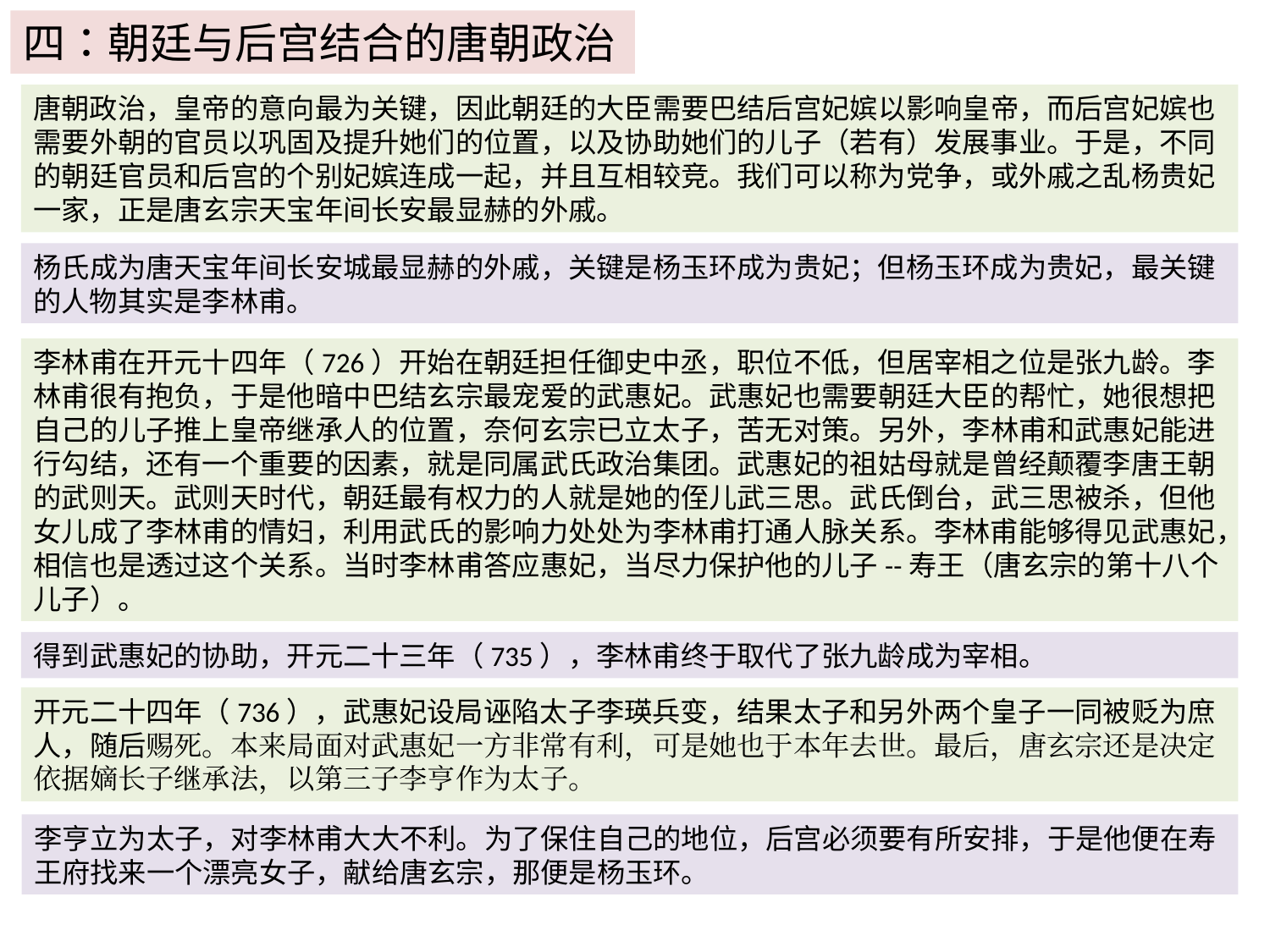

四：朝廷与后宫结合的唐朝政治
唐朝政治，皇帝的意向最为关键，因此朝廷的大臣需要巴结后宫妃嫔以影响皇帝，而后宫妃嫔也需要外朝的官员以巩固及提升她们的位置，以及协助她们的儿子（若有）发展事业。于是，不同的朝廷官员和后宫的个别妃嫔连成一起，并且互相较竞。我们可以称为党争，或外戚之乱杨贵妃一家，正是唐玄宗天宝年间长安最显赫的外戚。
杨氏成为唐天宝年间长安城最显赫的外戚，关键是杨玉环成为贵妃；但杨玉环成为贵妃，最关键的人物其实是李林甫。
李林甫在开元十四年（726）开始在朝廷担任御史中丞，职位不低，但居宰相之位是张九龄。李林甫很有抱负，于是他暗中巴结玄宗最宠爱的武惠妃。武惠妃也需要朝廷大臣的帮忙，她很想把自己的儿子推上皇帝继承人的位置，奈何玄宗已立太子，苦无对策。另外，李林甫和武惠妃能进行勾结，还有一个重要的因素，就是同属武氏政治集团。武惠妃的祖姑母就是曾经颠覆李唐王朝的武则天。武则天时代，朝廷最有权力的人就是她的侄儿武三思。武氏倒台，武三思被杀，但他女儿成了李林甫的情妇，利用武氏的影响力处处为李林甫打通人脉关系。李林甫能够得见武惠妃，相信也是透过这个关系。当时李林甫答应惠妃，当尽力保护他的儿子--寿王（唐玄宗的第十八个儿子）。
得到武惠妃的协助，开元二十三年（735），李林甫终于取代了张九龄成为宰相。
开元二十四年（736），武惠妃设局诬陷太子李瑛兵变，结果太子和另外两个皇子一同被贬为庶人，随后赐死。本来局面对武惠妃一方非常有利，可是她也于本年去世。最后，唐玄宗还是决定依据嫡长子继承法，以第三子李亨作为太子。
李亨立为太子，对李林甫大大不利。为了保住自己的地位，后宫必须要有所安排，于是他便在寿王府找来一个漂亮女子，献给唐玄宗，那便是杨玉环。